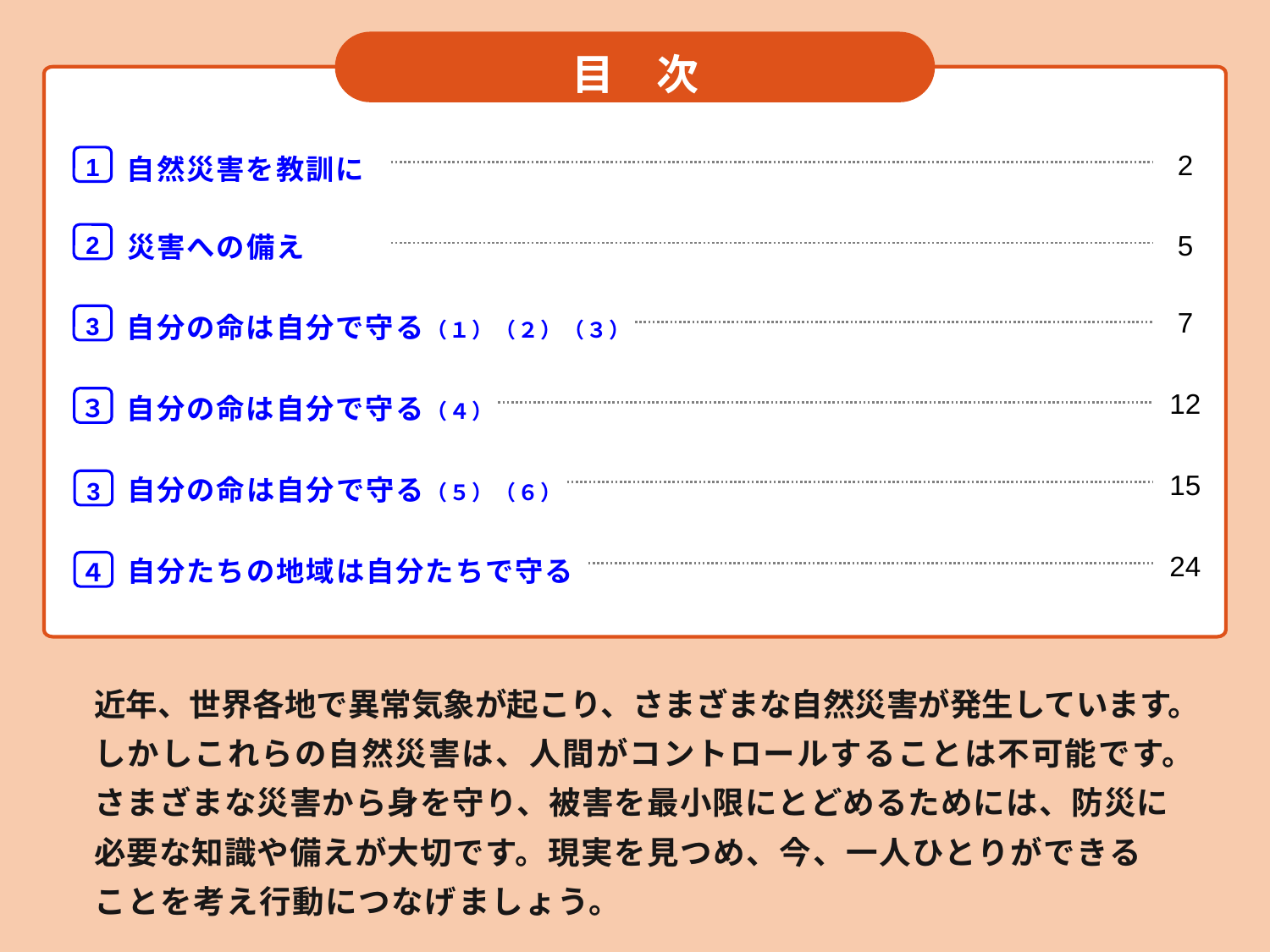

目　次

2
　自然災害を教訓に
1
5
　災害への備え
2
7
　自分の命は自分で守る（１）（２）（３）
3
12
　自分の命は自分で守る（４）
３
15
　自分の命は自分で守る（５）（６）
3
24
　自分たちの地域は自分たちで守る
４
近年、世界各地で異常気象が起こり、さまざまな自然災害が発生しています。しかしこれらの自然災害は、人間がコントロールすることは不可能です。
さまざまな災害から身を守り、被害を最小限にとどめるためには、防災に必要な知識や備えが大切です。現実を見つめ、今、一人ひとりができることを考え行動につなげましょう。